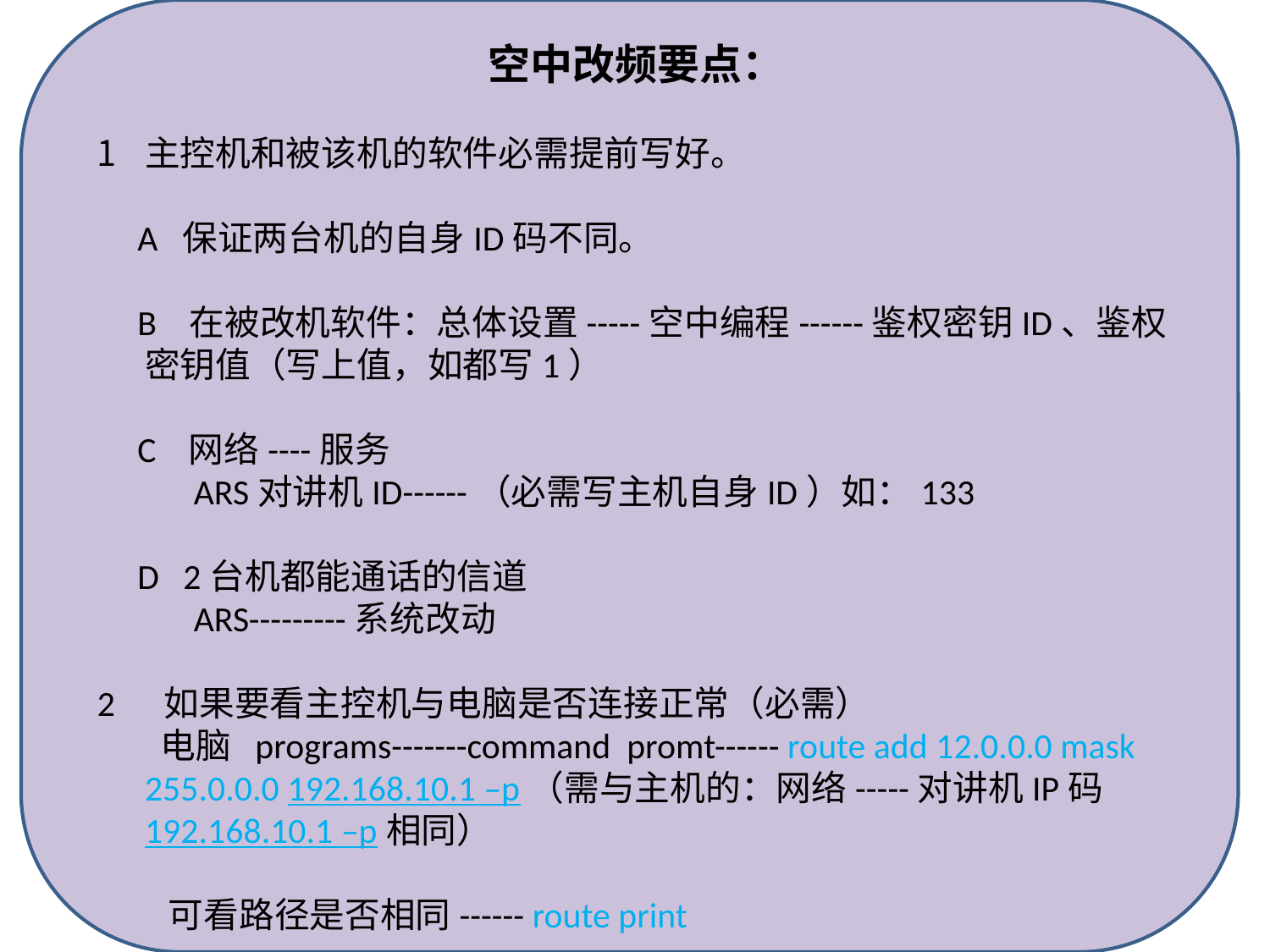

空中改频要点：

主控机和被该机的软件必需提前写好。

     A  保证两台机的自身ID码不同。

     B   在被改机软件：总体设置-----空中编程------鉴权密钥ID、鉴权密钥值（写上值，如都写1）

     C   网络----服务
            ARS对讲机ID------（必需写主机自身ID）如：133

     D   2台机都能通话的信道
            ARS---------系统改动

2     如果要看主控机与电脑是否连接正常（必需）
       电脑  programs-------command  promt------ route add 12.0.0.0 mask 255.0.0.0 192.168.10.1 –p（需与主机的：网络-----对讲机IP码192.168.10.1 –p相同）

        可看路径是否相同------ route print